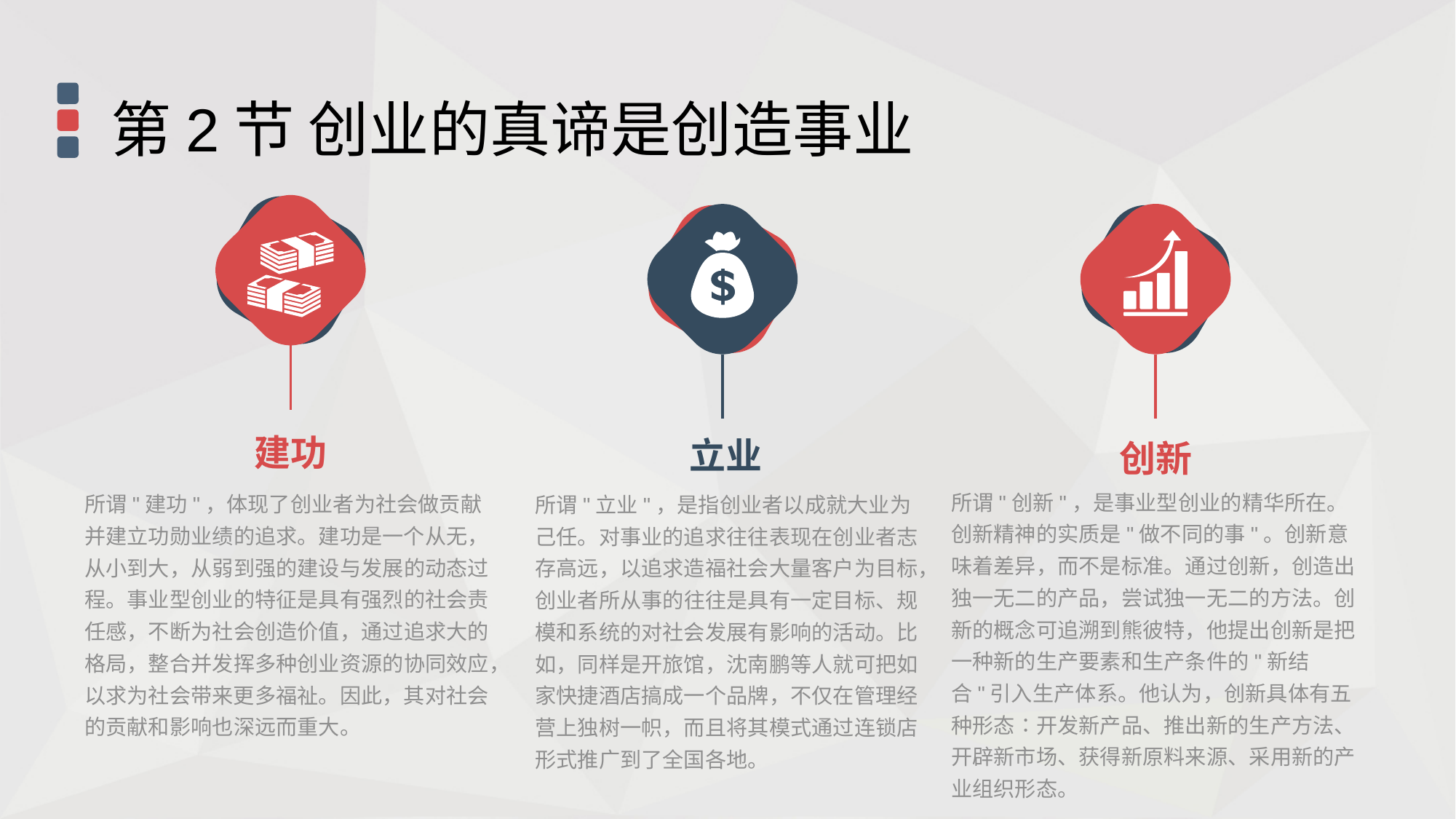

第2节 创业的真谛是创造事业

建功
立业
创新
所谓"创新"，是事业型创业的精华所在。创新精神的实质是"做不同的事"。创新意味着差异，而不是标准。通过创新，创造出独一无二的产品，尝试独一无二的方法。创新的概念可追溯到熊彼特，他提出创新是把一种新的生产要素和生产条件的"新结合"引入生产体系。他认为，创新具体有五种形态∶开发新产品、推出新的生产方法、开辟新市场、获得新原料来源、采用新的产业组织形态。
所谓"建功"，体现了创业者为社会做贡献并建立功勋业绩的追求。建功是一个从无，从小到大，从弱到强的建设与发展的动态过程。事业型创业的特征是具有强烈的社会责任感，不断为社会创造价值，通过追求大的格局，整合并发挥多种创业资源的协同效应，以求为社会带来更多福祉。因此，其对社会的贡献和影响也深远而重大。
所谓"立业"，是指创业者以成就大业为己任。对事业的追求往往表现在创业者志存高远，以追求造福社会大量客户为目标，创业者所从事的往往是具有一定目标、规模和系统的对社会发展有影响的活动。比如，同样是开旅馆，沈南鹏等人就可把如家快捷酒店搞成一个品牌，不仅在管理经营上独树一帜，而且将其模式通过连锁店形式推广到了全国各地。